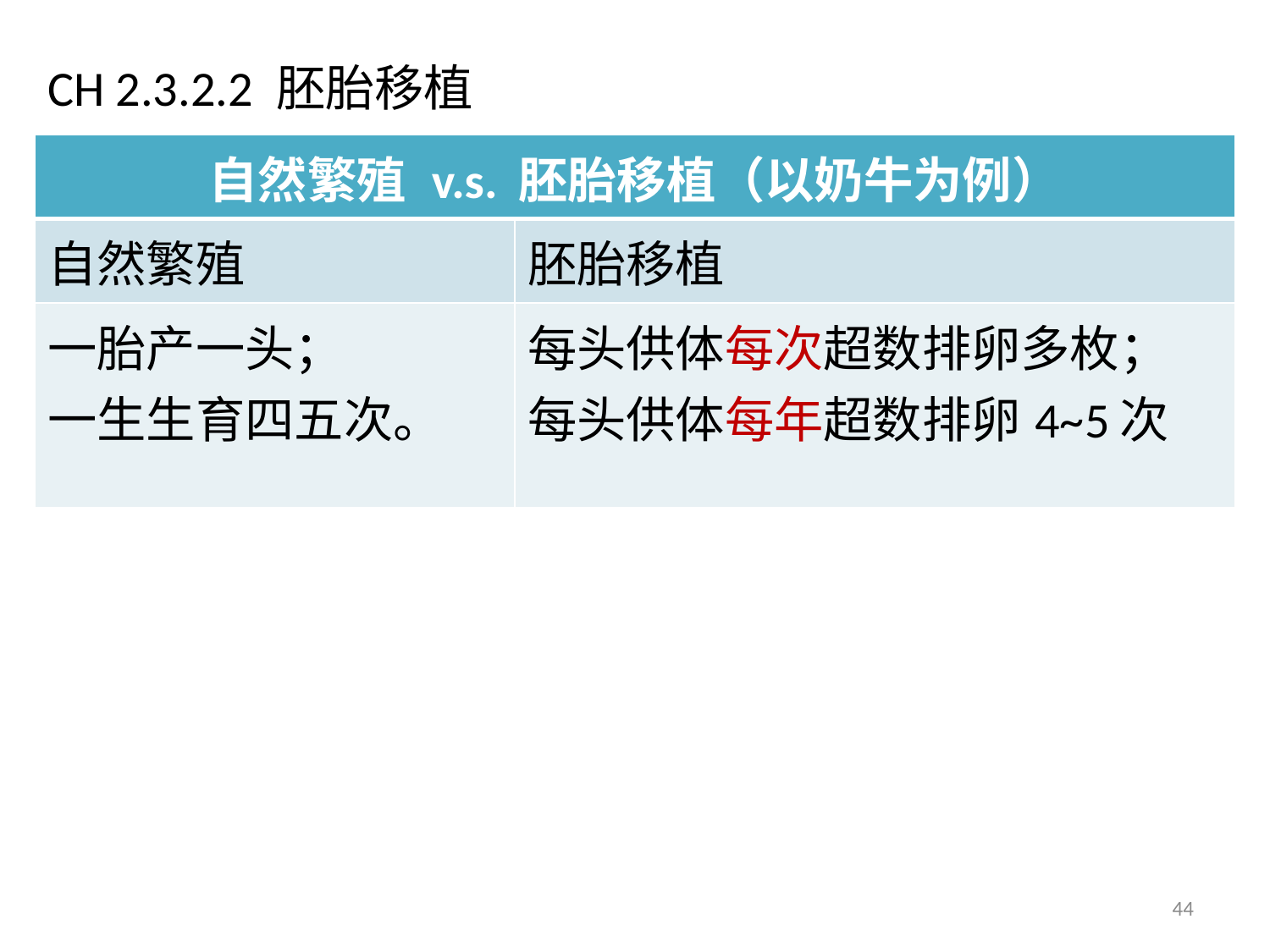

CH 2.3.2.2 胚胎移植
| 自然繁殖 v.s. 胚胎移植（以奶牛为例） |  |
| --- | --- |
| 自然繁殖 | 胚胎移植 |
| 一胎产一头； 一生生育四五次。 | 每头供体每次超数排卵多枚； 每头供体每年超数排卵4~5次 |
44